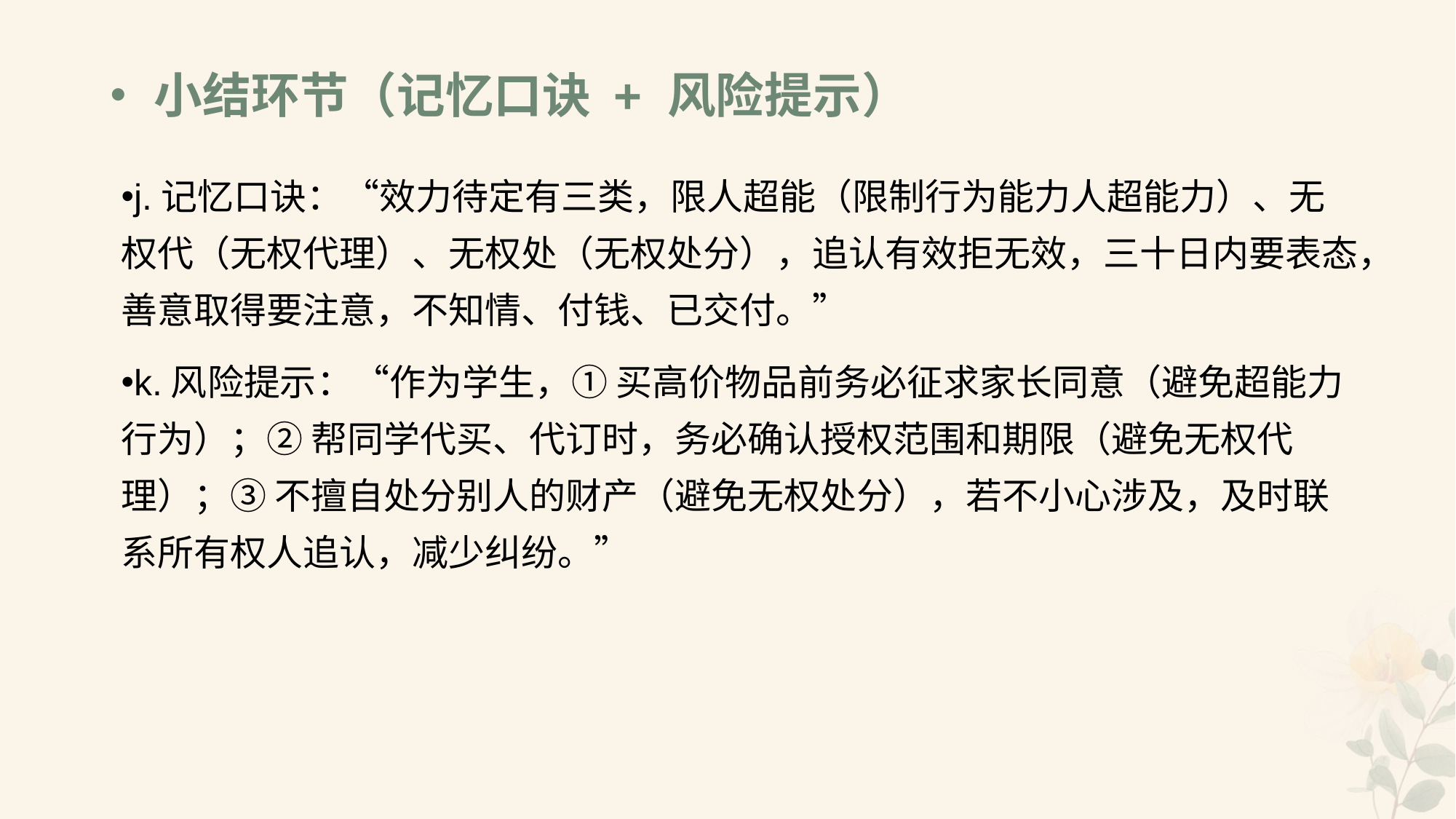

# •小结环节（记忆口诀 + 风险提示）
j.记忆口诀：“效力待定有三类，限人超能（限制行为能力人超能力）、无权代（无权代理）、无权处（无权处分），追认有效拒无效，三十日内要表态，善意取得要注意，不知情、付钱、已交付。”
k.风险提示：“作为学生，① 买高价物品前务必征求家长同意（避免超能力行为）；② 帮同学代买、代订时，务必确认授权范围和期限（避免无权代理）；③ 不擅自处分别人的财产（避免无权处分），若不小心涉及，及时联系所有权人追认，减少纠纷。”